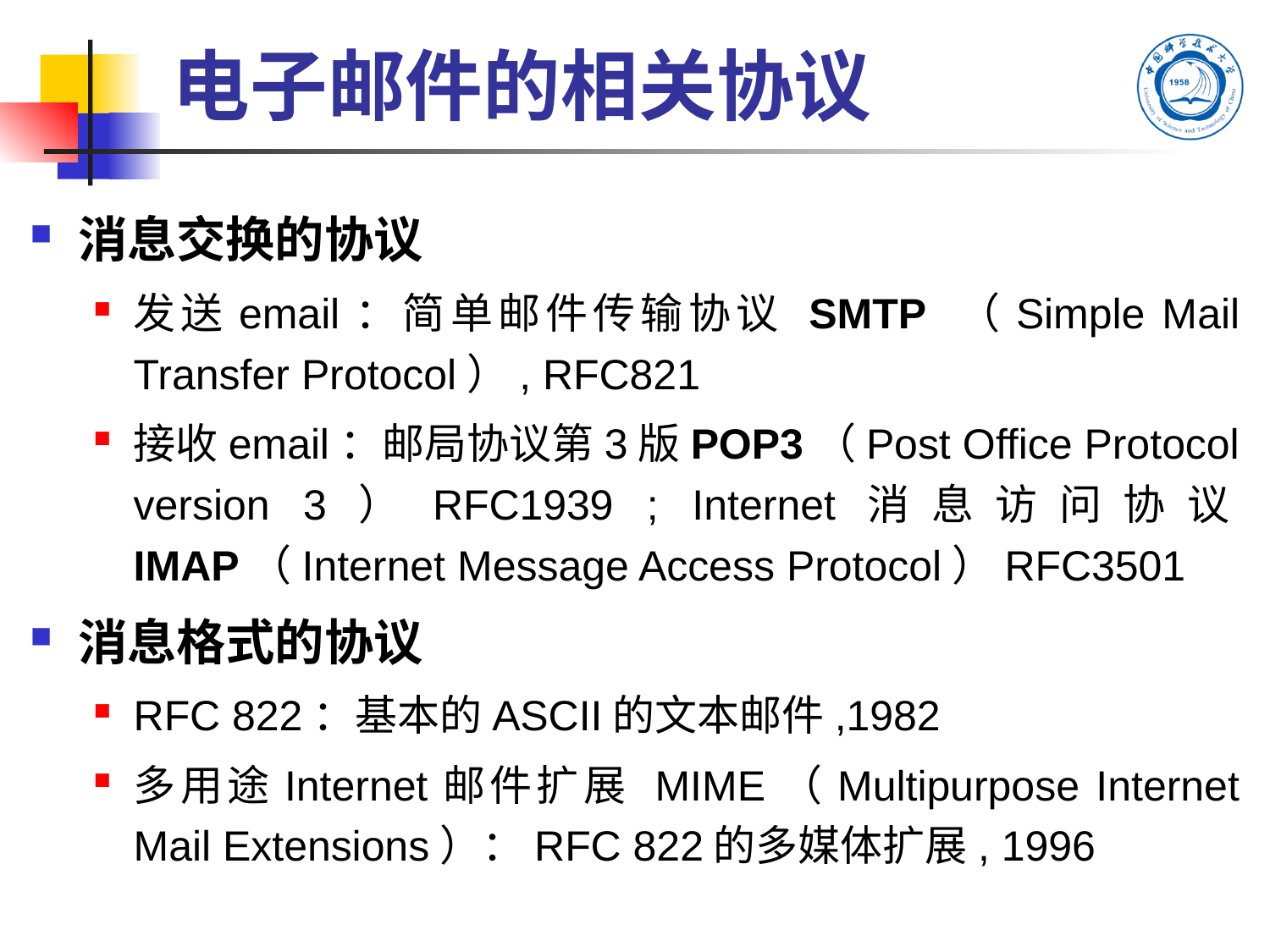

# 电子邮件的相关协议
消息交换的协议
发送email：简单邮件传输协议 SMTP （Simple Mail Transfer Protocol）, RFC821
接收email：邮局协议第3版POP3（Post Office Protocol version 3）RFC1939 ; Internet消息访问协议IMAP（Internet Message Access Protocol）RFC3501
消息格式的协议
RFC 822：基本的ASCII的文本邮件,1982
多用途Internet邮件扩展 MIME（Multipurpose Internet Mail Extensions）：RFC 822的多媒体扩展, 1996